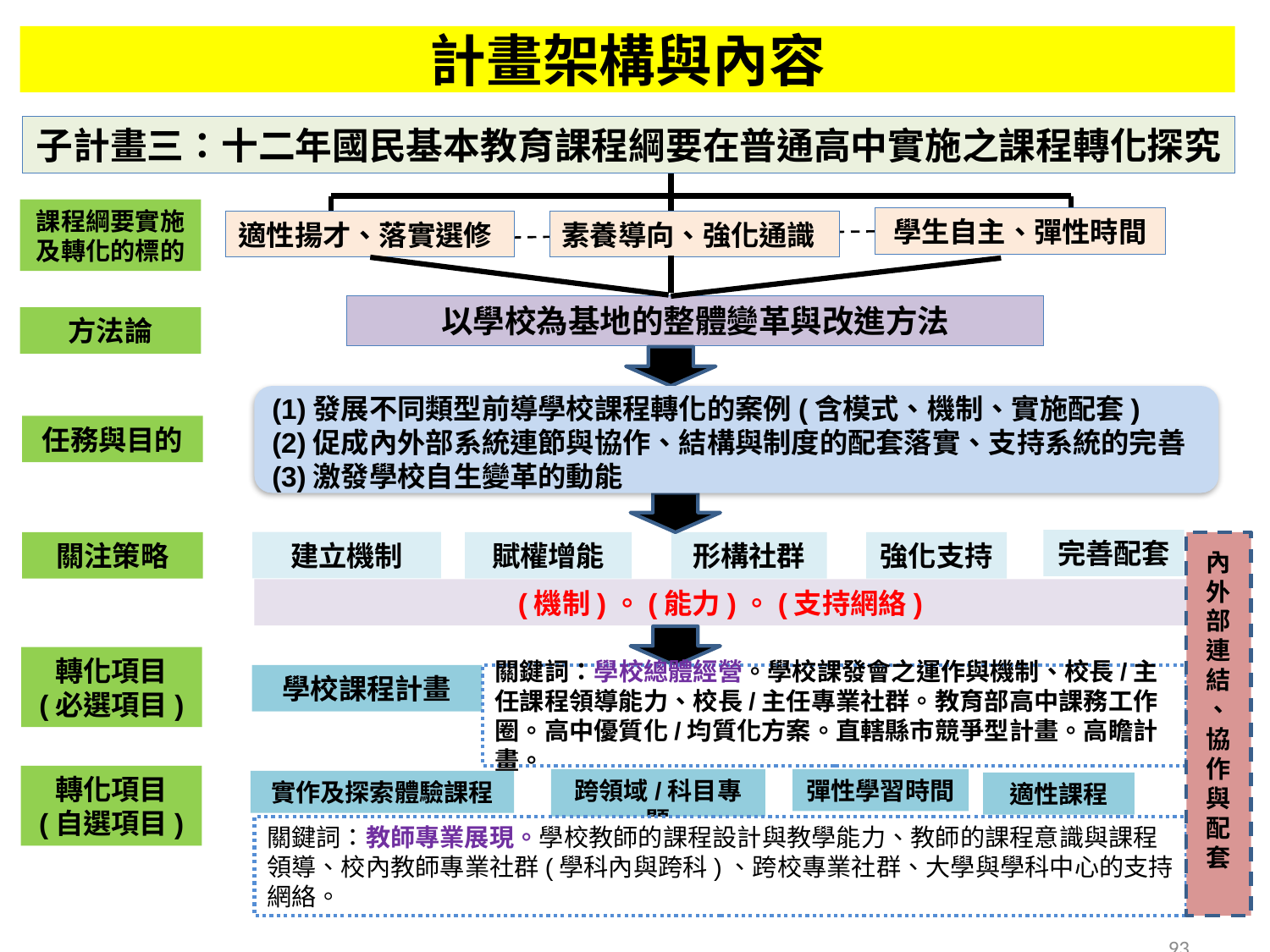

計畫架構與內容
子計畫三：十二年國民基本教育課程綱要在普通高中實施之課程轉化探究
課程綱要實施及轉化的標的
學生自主、彈性時間
適性揚才、落實選修
素養導向、強化通識
以學校為基地的整體變革與改進方法
方法論

(1)發展不同類型前導學校課程轉化的案例(含模式、機制、實施配套)
(2)促成內外部系統連節與協作、結構與制度的配套落實、支持系統的完善
(3)激發學校自生變革的動能

任務與目的

完善配套
建立機制
賦權增能
形構社群
強化支持
(機制)。(能力)。(支持網絡)
關注策略
內外部連結
、協作與配 套

轉化項目
(必選項目)
關鍵詞：學校總體經營。學校課發會之運作與機制、校長/主任課程領導能力、校長/主任專業社群。教育部高中課務工作圈。高中優質化/均質化方案。直轄縣市競爭型計畫。高瞻計畫。
學校課程計畫
轉化項目
(自選項目)
彈性學習時間
跨領域/科目專題
實作及探索體驗課程
適性課程
關鍵詞：教師專業展現。學校教師的課程設計與教學能力、教師的課程意識與課程領導、校內教師專業社群(學科內與跨科)、跨校專業社群、大學與學科中心的支持網絡。
93